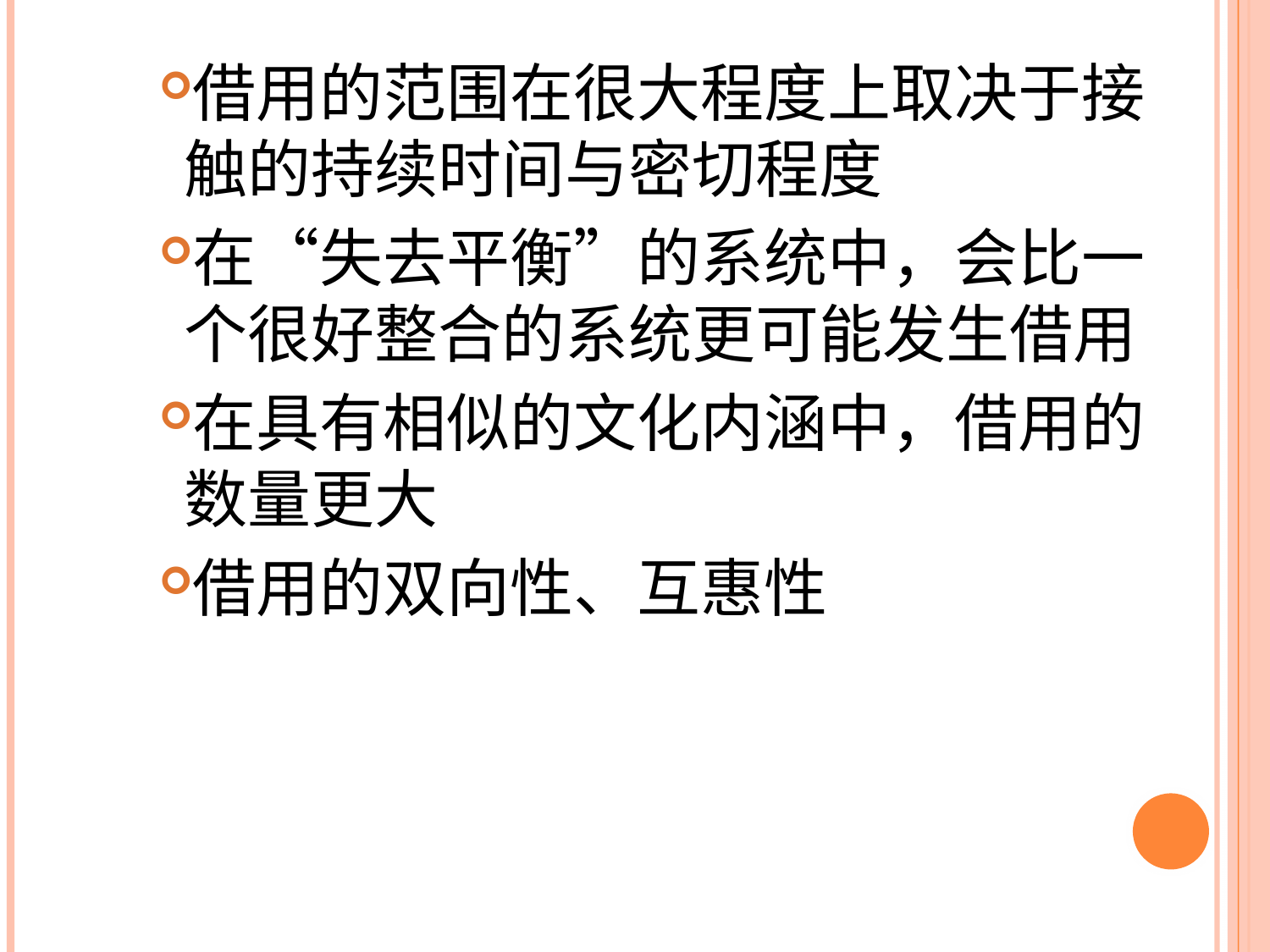

借用的范围在很大程度上取决于接触的持续时间与密切程度
在“失去平衡”的系统中，会比一个很好整合的系统更可能发生借用
在具有相似的文化内涵中，借用的数量更大
借用的双向性、互惠性